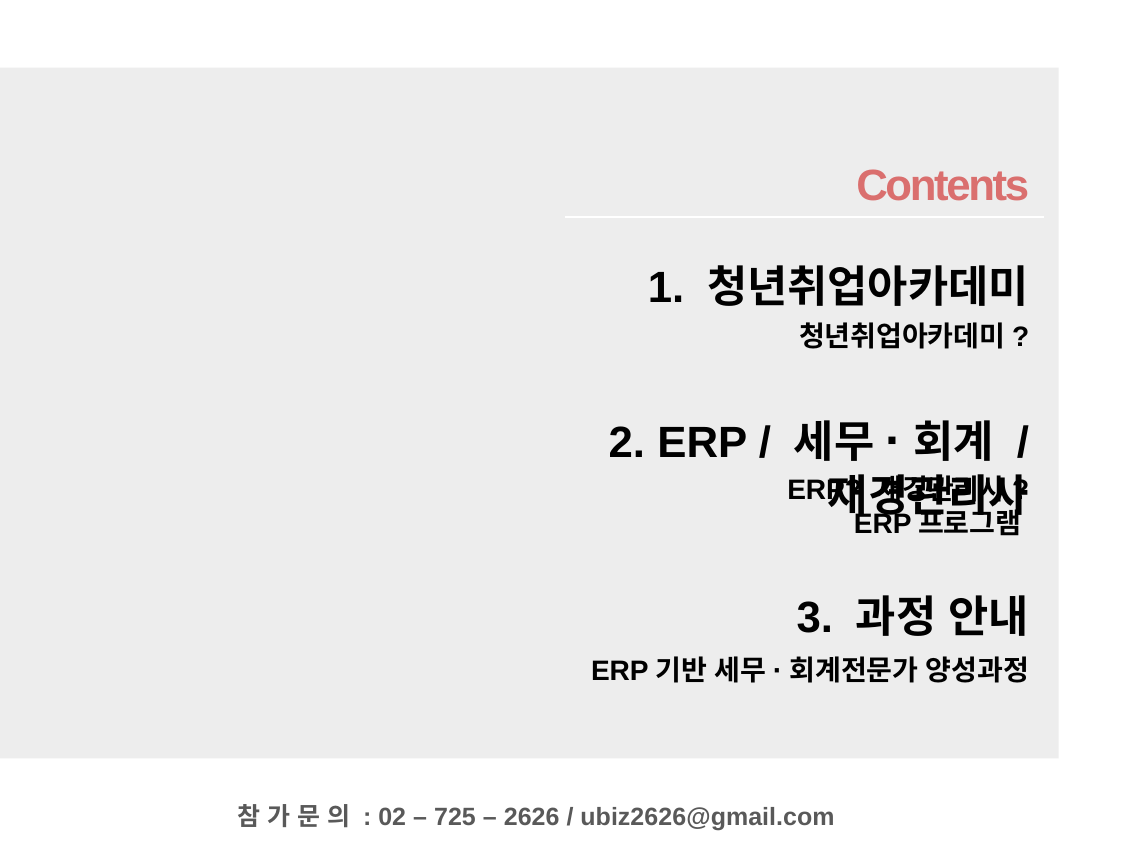

Contents
1. 청년취업아카데미
청년취업아카데미?
2. ERP / 세무·회계 / 재경관리사
ERP? 재경관리사?
ERP프로그램

3. 과정 안내
ERP기반 세무·회계전문가 양성과정
참 가 문 의 : 02 – 725 – 2626 / ubiz2626@gmail.com